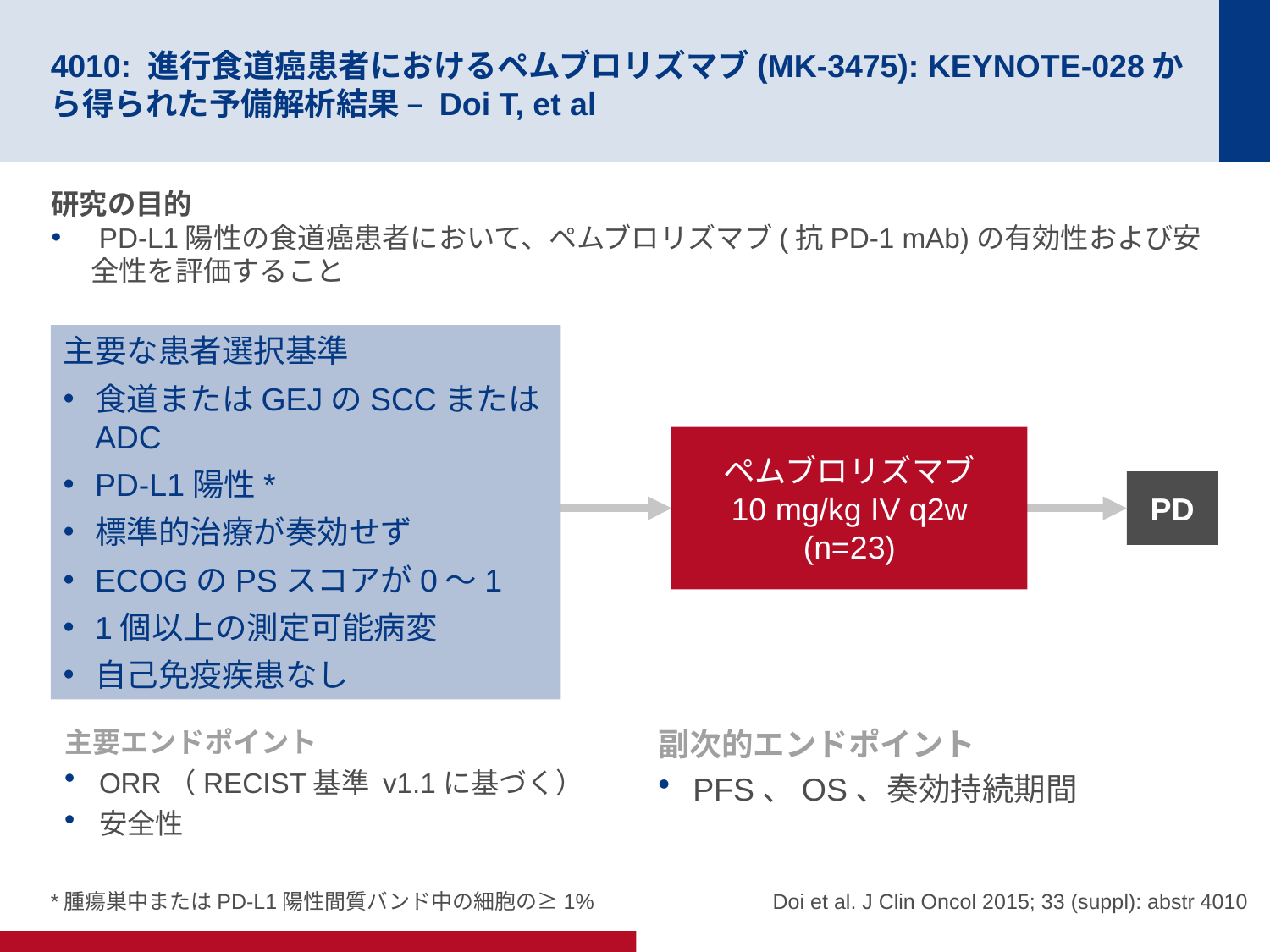

# 4010: 進行食道癌患者におけるペムブロリズマブ(MK-3475): KEYNOTE-028から得られた予備解析結果 – Doi T, et al
研究の目的
 PD-L1陽性の食道癌患者において、ペムブロリズマブ(抗PD-1 mAb)の有効性および安全性を評価すること

主要な患者選択基準
食道またはGEJのSCCまたはADC
PD-L1陽性*
標準的治療が奏効せず
ECOGのPSスコアが0～1
1個以上の測定可能病変
自己免疫疾患なし
ペムブロリズマブ
10 mg/kg IV q2w
(n=23)
PD
主要エンドポイント
ORR（RECIST基準 v1.1に基づく）
安全性
副次的エンドポイント
PFS、OS、奏効持続期間
Doi et al. J Clin Oncol 2015; 33 (suppl): abstr 4010
*腫瘍巣中またはPD-L1陽性間質バンド中の細胞の≥1%